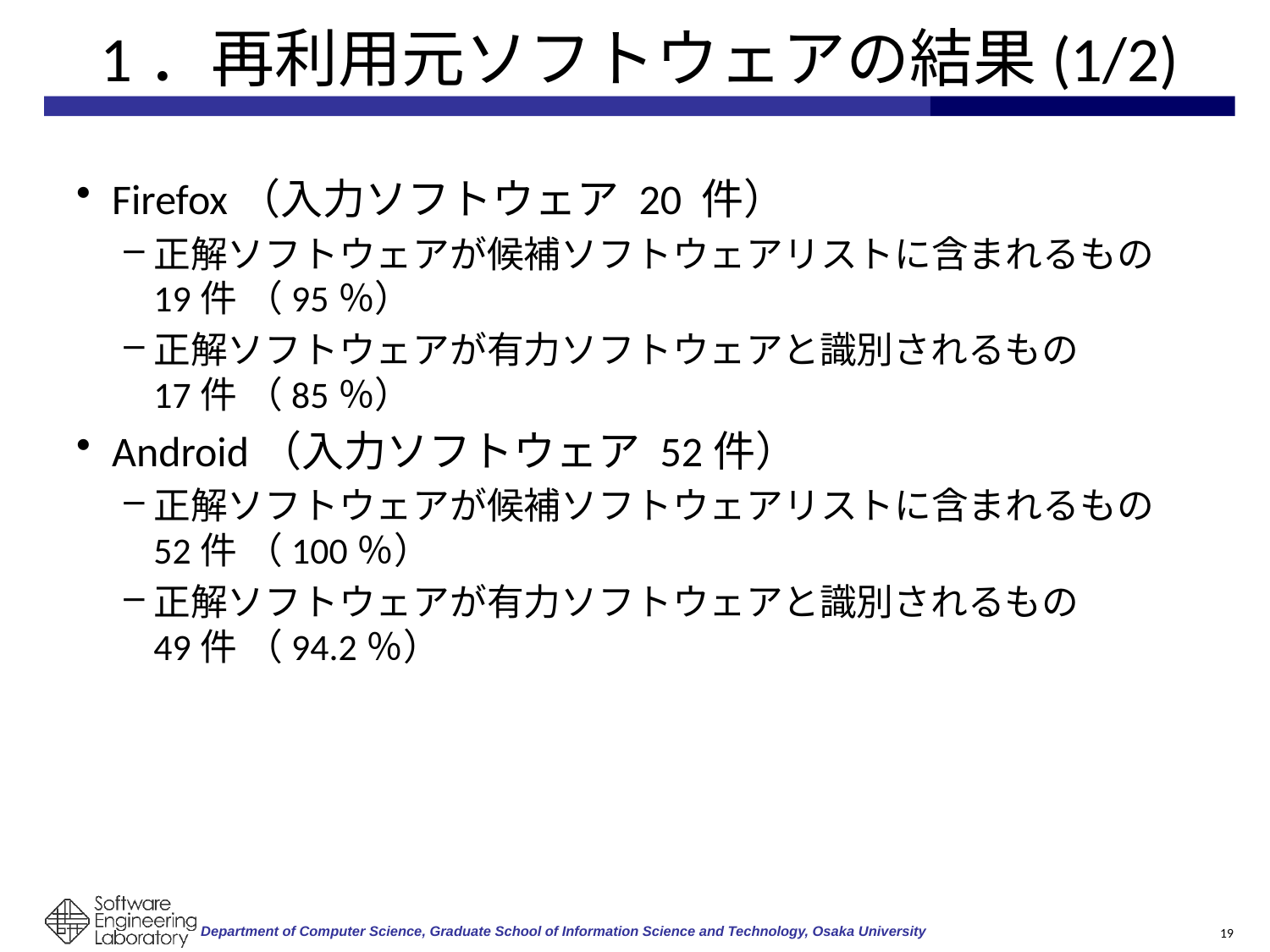

# 1．再利用元ソフトウェアの結果(1/2)
Firefox（入力ソフトウェア 20 件）
正解ソフトウェアが候補ソフトウェアリストに含まれるもの
19件 （95％）
正解ソフトウェアが有力ソフトウェアと識別されるもの
17件 （85％）
Android（入力ソフトウェア 52件）
正解ソフトウェアが候補ソフトウェアリストに含まれるもの
52件 （100％）
正解ソフトウェアが有力ソフトウェアと識別されるもの
49件 （94.2％）

19